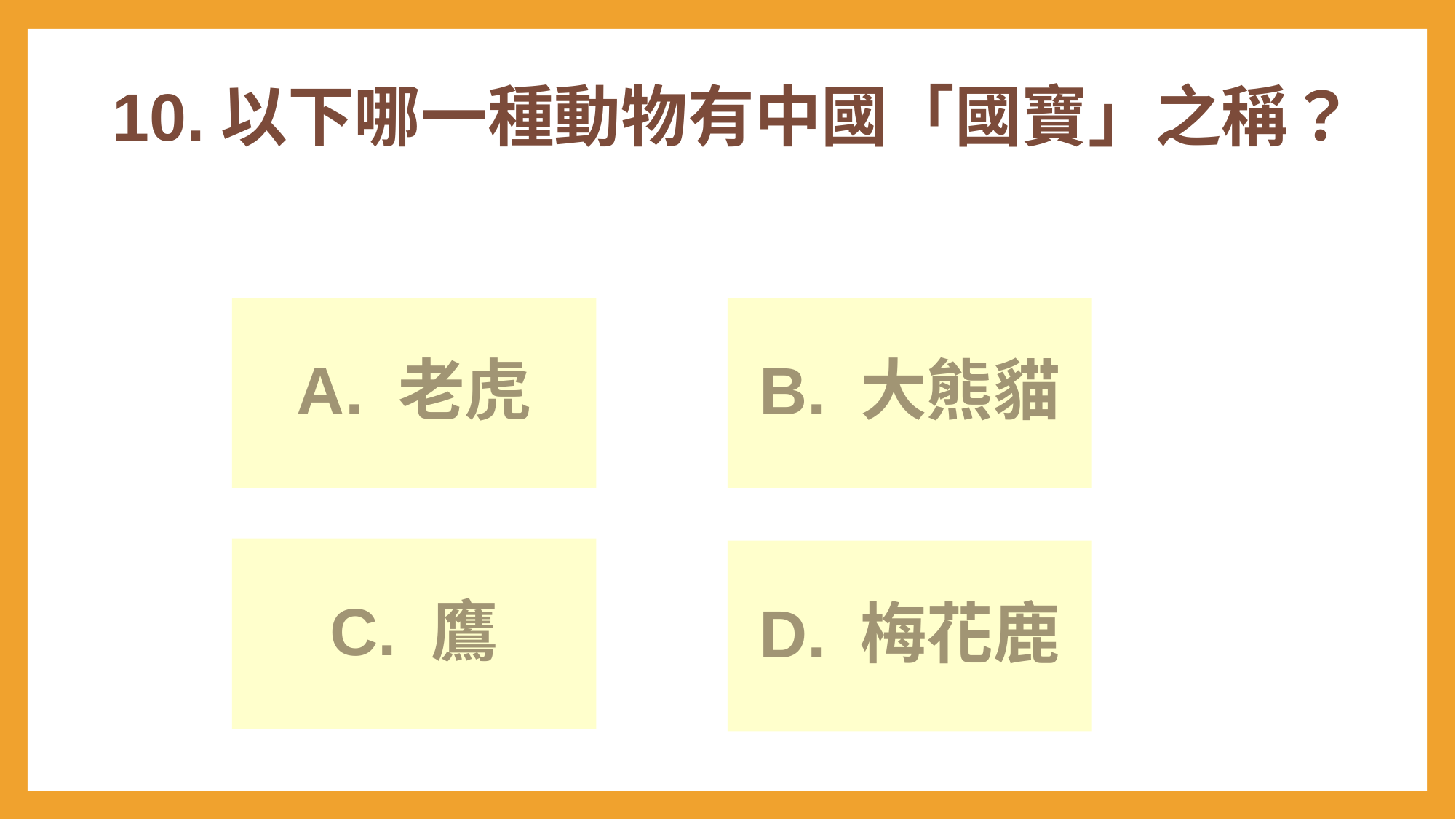

# 10.以下哪一種動物有中國「國寶」之稱？
A. 老虎
B. 大熊貓
C. 鷹
D. 梅花鹿